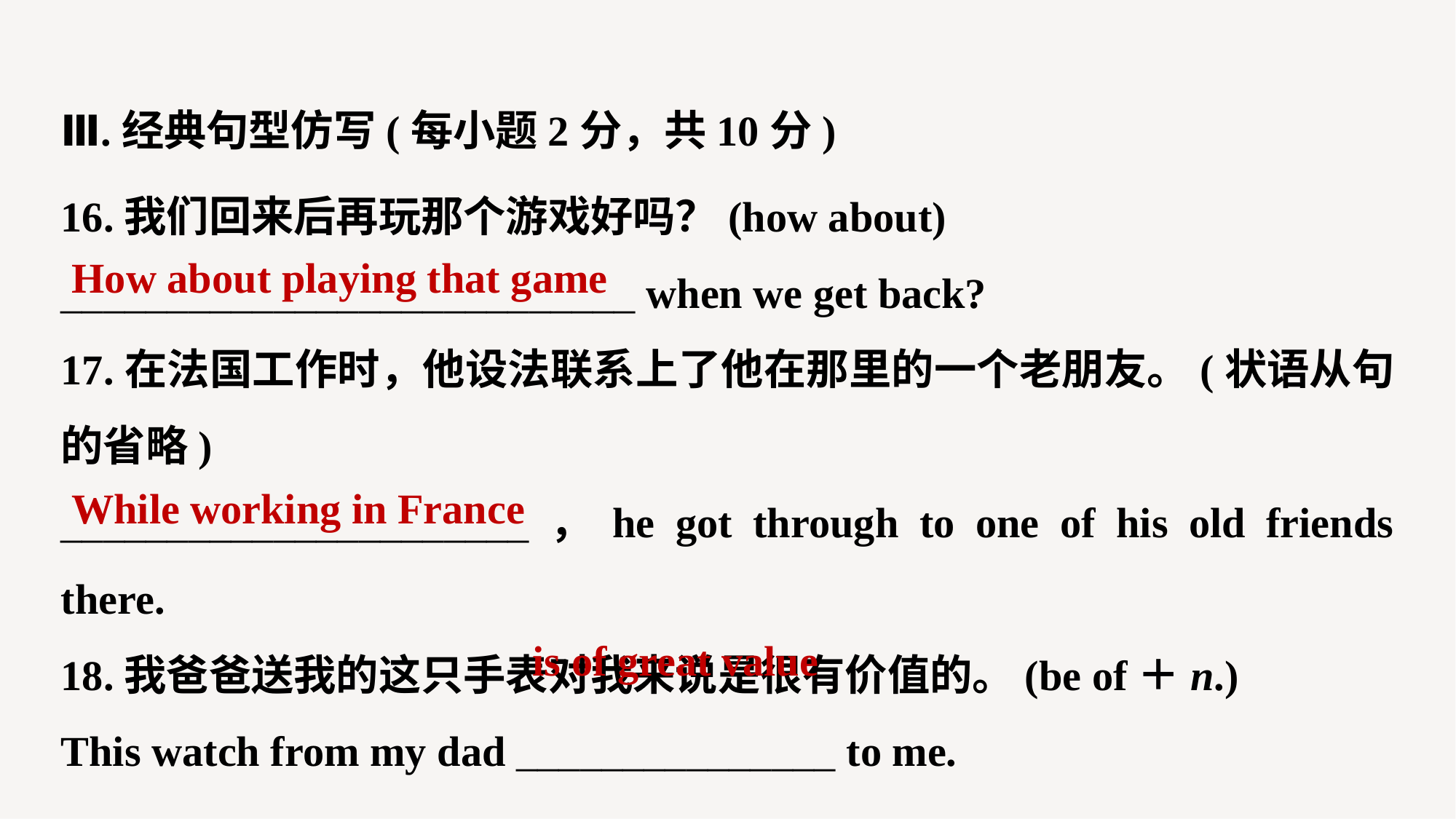

Ⅲ.经典句型仿写(每小题2分，共10分)
16.我们回来后再玩那个游戏好吗？(how about)
___________________________ when we get back?
17.在法国工作时，他设法联系上了他在那里的一个老朋友。(状语从句的省略)
______________________，he got through to one of his old friends there.
18.我爸爸送我的这只手表对我来说是很有价值的。(be of＋n.)
This watch from my dad _______________ to me.
How about playing that game
While working in France
is of great value